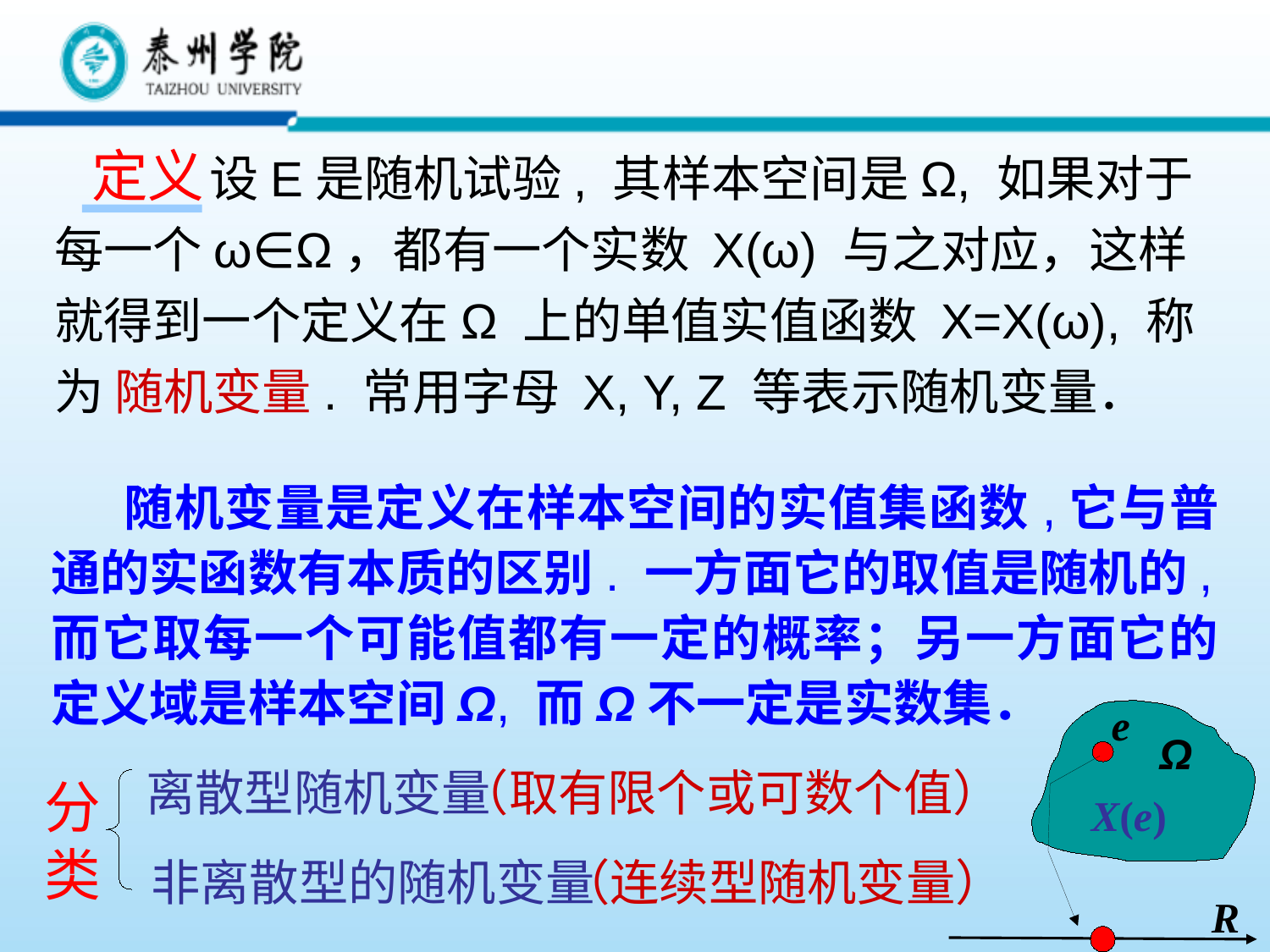

设E是随机试验, 其样本空间是Ω, 如果对于每一个ω∈Ω，都有一个实数 X(ω) 与之对应，这样就得到一个定义在Ω 上的单值实值函数 X=X(ω), 称为 随机变量. 常用字母 X, Y, Z 等表示随机变量．
定义
     随机变量是定义在样本空间的实值集函数,它与普通的实函数有本质的区别. 一方面它的取值是随机的,而它取每一个可能值都有一定的概率；另一方面它的定义域是样本空间Ω, 而Ω不一定是实数集．
e

Ω

离散型随机变量
（取有限个或可数个值）
分类

X(e)

非离散型的随机变量
（连续型随机变量）
R